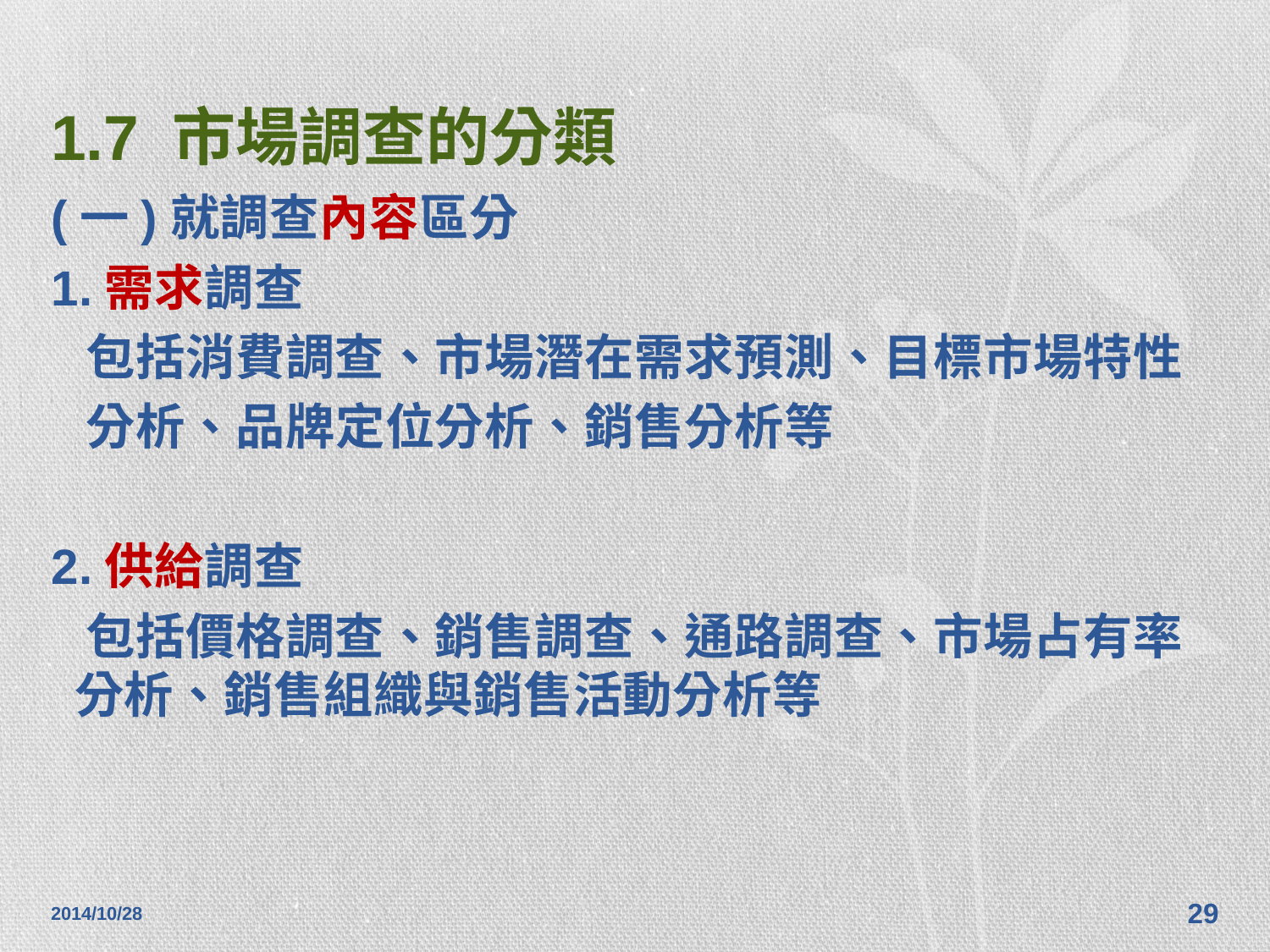

# 1.7 市場調查的分類
(一)就調查內容區分
1.需求調查
  包括消費調查、市場潛在需求預測、目標市場特性
  分析、品牌定位分析、銷售分析等

2.供給調查
  包括價格調查、銷售調查、通路調查、市場占有率分析、銷售組織與銷售活動分析等
2014/10/28
29